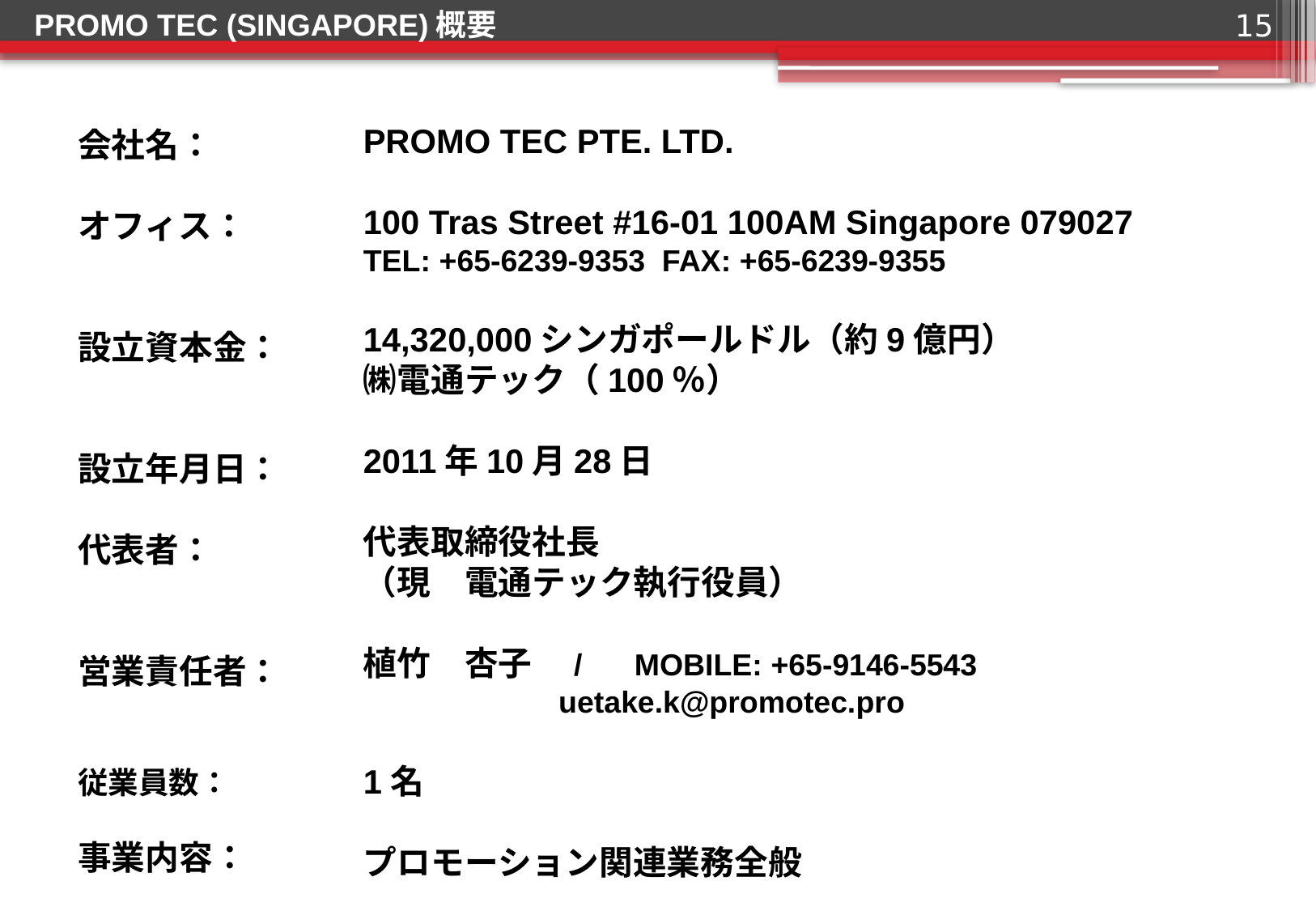

PROMO TEC (SINGAPORE)概要
15
PROMO TEC PTE. LTD.

100 Tras Street #16-01 100AM Singapore 079027
TEL: +65-6239-9353  FAX: +65-6239-9355

14,320,000シンガポールドル（約9億円）
㈱電通テック（100％）

2011年10月28日

代表取締役社長
（現　電通テック執行役員）

植竹　杏子　/　 MOBILE: +65-9146-5543
                       uetake.k@promotec.pro

1名

プロモーション関連業務全般
会社名：

オフィス：

設立資本金：

設立年月日：

代表者：

営業責任者：

従業員数：

事業内容：